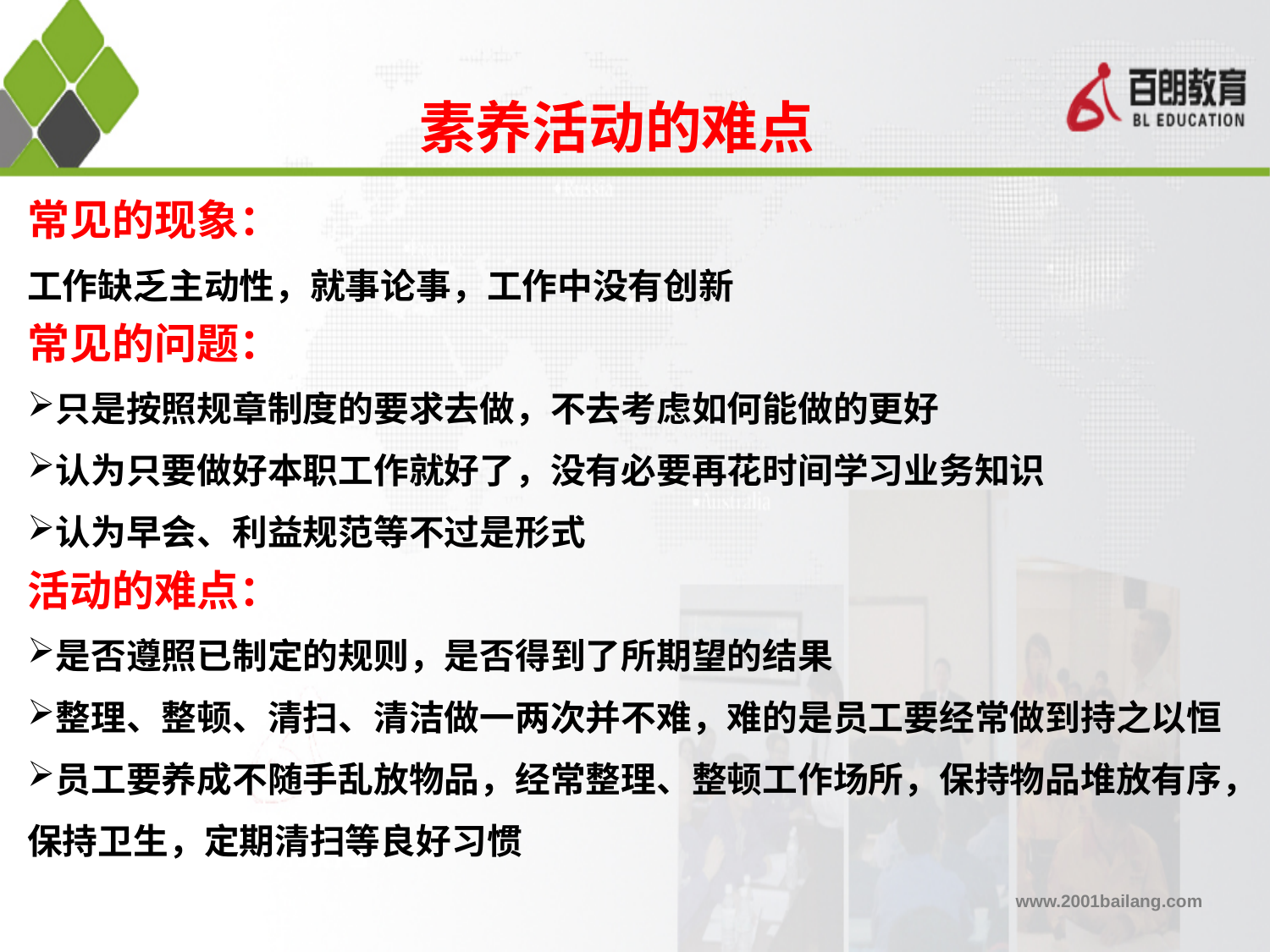

素养活动的难点
常见的现象：
工作缺乏主动性，就事论事，工作中没有创新
常见的问题：
只是按照规章制度的要求去做，不去考虑如何能做的更好
认为只要做好本职工作就好了，没有必要再花时间学习业务知识
认为早会、利益规范等不过是形式
活动的难点：
是否遵照已制定的规则，是否得到了所期望的结果
整理、整顿、清扫、清洁做一两次并不难，难的是员工要经常做到持之以恒
员工要养成不随手乱放物品，经常整理、整顿工作场所，保持物品堆放有序，保持卫生，定期清扫等良好习惯